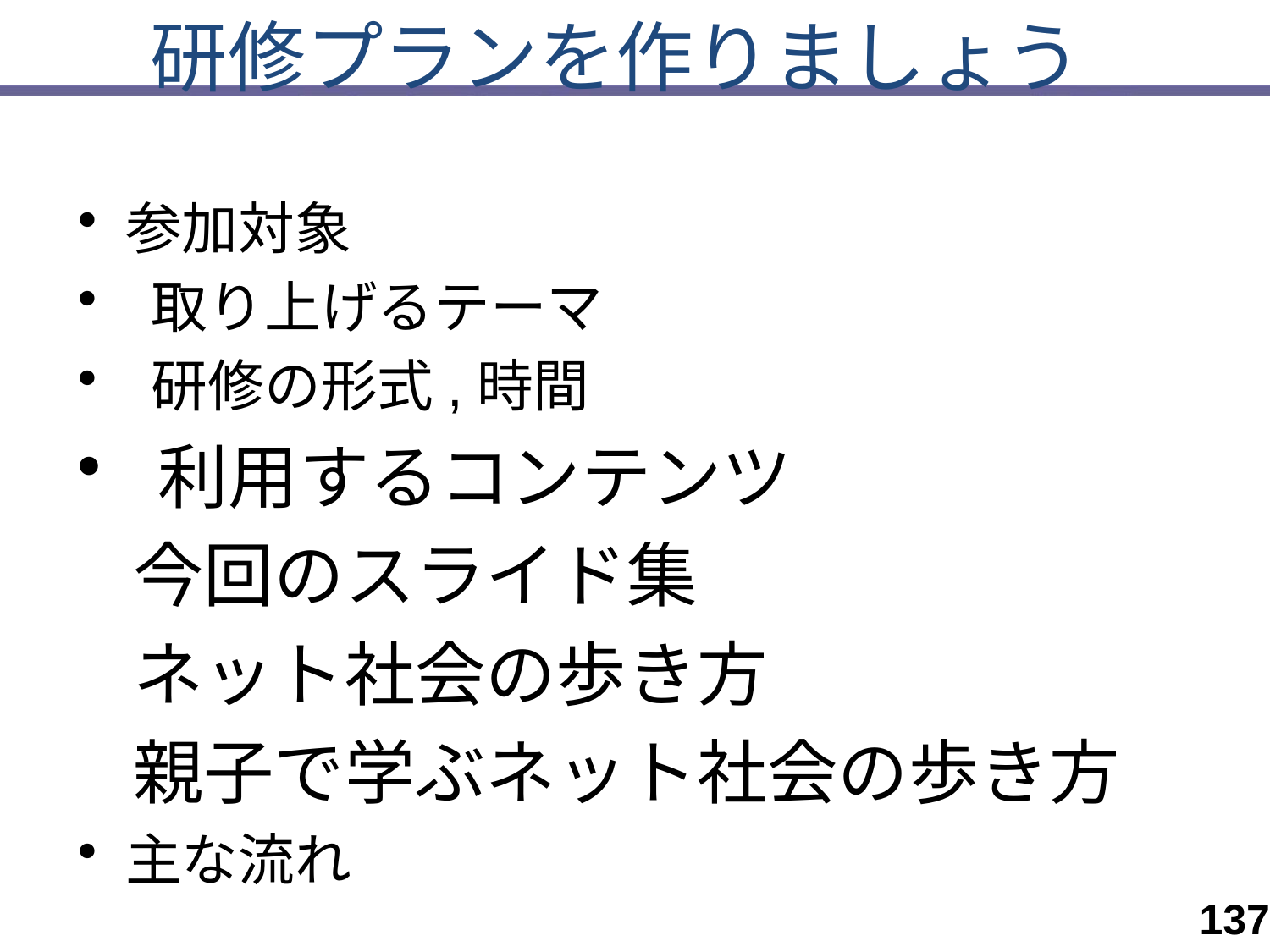

# 研修プランを作りましょう
参加対象
 取り上げるテーマ
 研修の形式,時間
 利用するコンテンツ
今回のスライド集
ネット社会の歩き方
親子で学ぶネット社会の歩き方
主な流れ
137